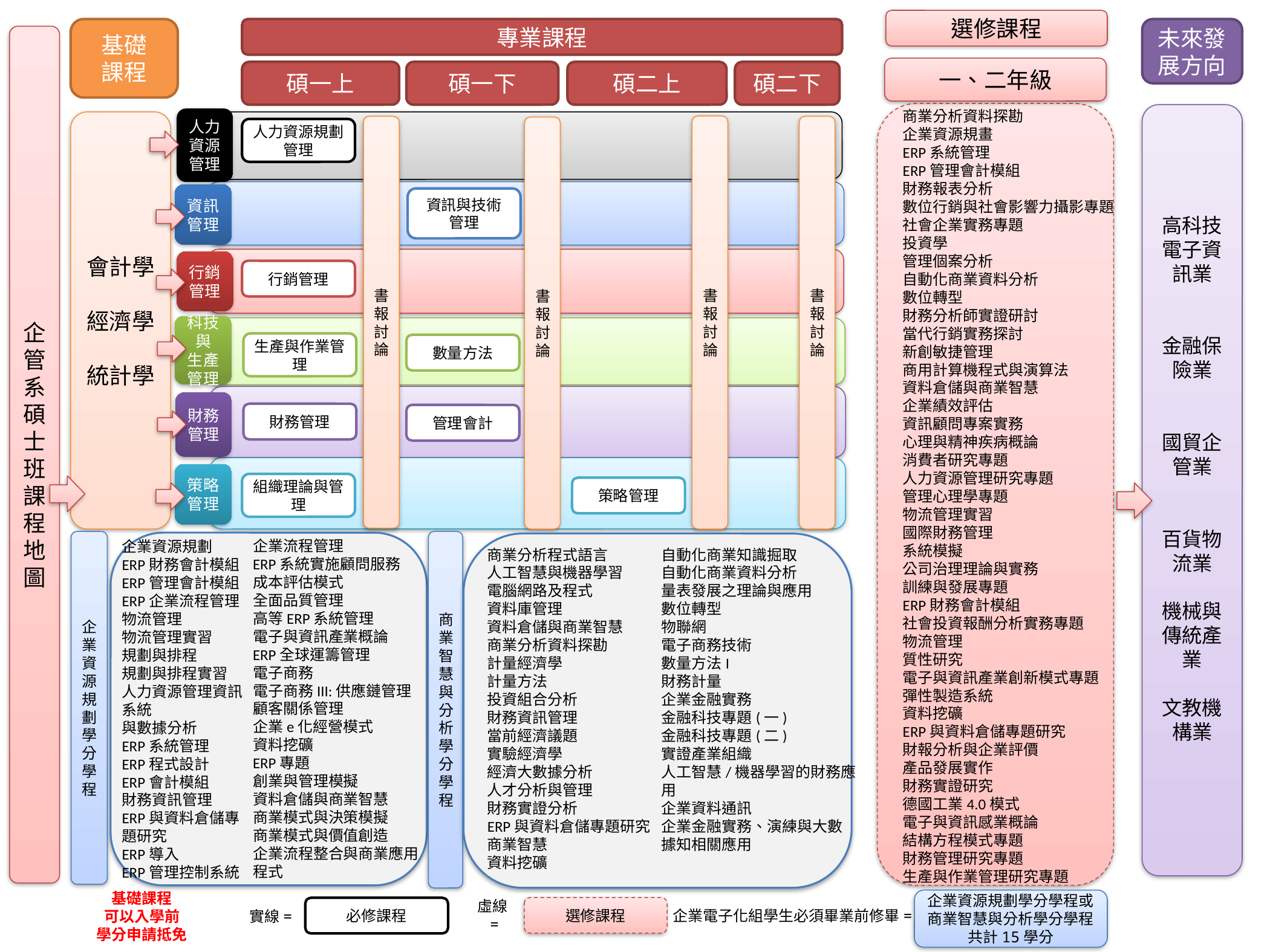

選修課程
基礎
課程
專業課程
未來發展方向
企管系碩士班課程地圖
一、二年級
碩一上
碩一下
碩二上
碩二下
商業分析資料探勘
企業資源規畫
ERP系統管理
ERP管理會計模組
財務報表分析
數位行銷與社會影響力攝影專題
社會企業實務專題
投資學
管理個案分析
自動化商業資料分析
數位轉型
財務分析師實證研討
當代行銷實務探討
新創敏捷管理
商用計算機程式與演算法
資料倉儲與商業智慧
企業績效評估
資訊顧問專案實務
心理與精神疾病概論
消費者研究專題
人力資源管理研究專題
管理心理學專題
物流管理實習
國際財務管理
系統模擬
公司治理理論與實務
訓練與發展專題
ERP財務會計模組
社會投資報酬分析實務專題
物流管理
質性研究
電子與資訊產業創新模式專題
彈性製造系統
資料挖礦
ERP與資料倉儲專題研究
財報分析與企業評價
產品發展實作
財務實證研究
德國工業4.0模式
電子與資訊感業概論
結構方程模式專題
財務管理研究專題
生產與作業管理研究專題

高科技電子資訊業

金融保險業

國貿企管業

百貨物流業

機械與傳統產業

文教機構業

人力資源
管理

資訊管理

行銷管理

科技與
生產管理

財務管理

策略管理

會計學

經濟學

統計學

書報討論
書報討論
書報討論
書報討論
人力資源規劃管理
資訊與技術管理
行銷管理
生產與作業管理
數量方法
財務管理
管理會計
組織理論與管理

策略管理

企業資源規劃學分學程
商業智慧與分析學分學程
企業流程管理
ERP系統實施顧問服務
成本評估模式
全面品質管理
高等ERP系統管理
電子與資訊產業概論
ERP全球運籌管理
電子商務
電子商務III:供應鏈管理
顧客關係管理
企業e化經營模式
資料挖礦
ERP專題
創業與管理模擬
資料倉儲與商業智慧
商業模式與決策模擬
商業模式與價值創造
企業流程整合與商業應用
程式

企業資源規劃
ERP財務會計模組
ERP管理會計模組
ERP企業流程管理
物流管理
物流管理實習
規劃與排程
規劃與排程實習
人力資源管理資訊
系統
與數據分析
ERP系統管理
ERP程式設計
ERP會計模組
財務資訊管理
ERP與資料倉儲專
題研究
ERP導入
ERP管理控制系統

商業分析程式語言
人工智慧與機器學習
電腦網路及程式
資料庫管理
資料倉儲與商業智慧
商業分析資料探勘
計量經濟學
計量方法
投資組合分析
財務資訊管理
當前經濟議題
實驗經濟學
經濟大數據分析
人才分析與管理
財務實證分析
ERP與資料倉儲專題研究
商業智慧
資料挖礦
自動化商業知識掘取
自動化商業資料分析
量表發展之理論與應用
數位轉型
物聯網
電子商務技術
數量方法I
財務計量
企業金融實務
金融科技專題(一)
金融科技專題(二)
實證產業組織
人工智慧/機器學習的財務應用
企業資料通訊
企業金融實務、演練與大數據知相關應用

基礎課程
可以入學前
學分申請抵免
企業資源規劃學分學程或商業智慧與分析學分學程共計15學分
虛線=
選修課程
企業電子化組學生必須畢業前修畢=
必修課程
實線=